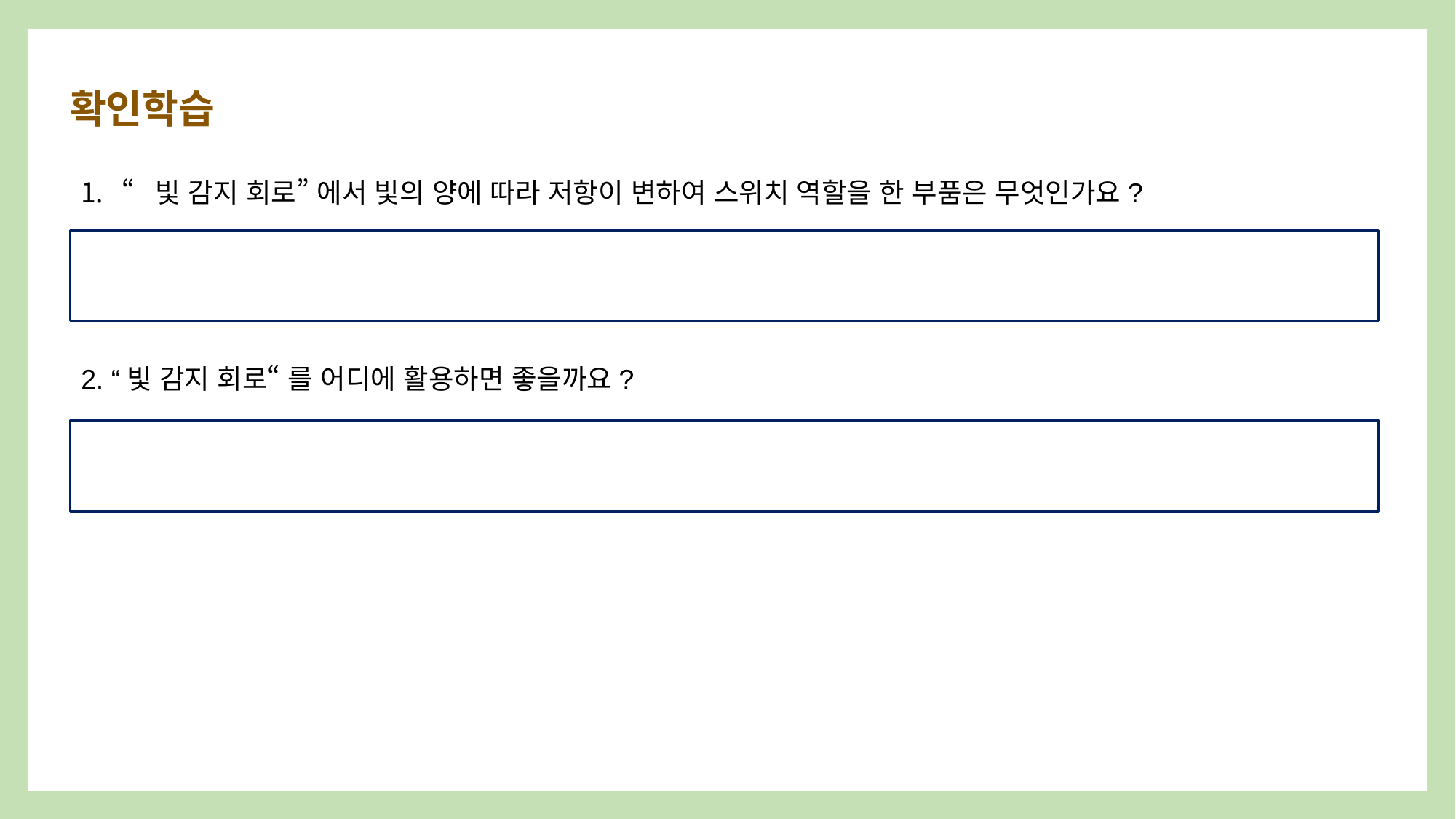

확인학습
“빛 감지 회로” 에서 빛의 양에 따라 저항이 변하여 스위치 역할을 한 부품은 무엇인가요?

2. “빛 감지 회로“ 를 어디에 활용하면 좋을까요?